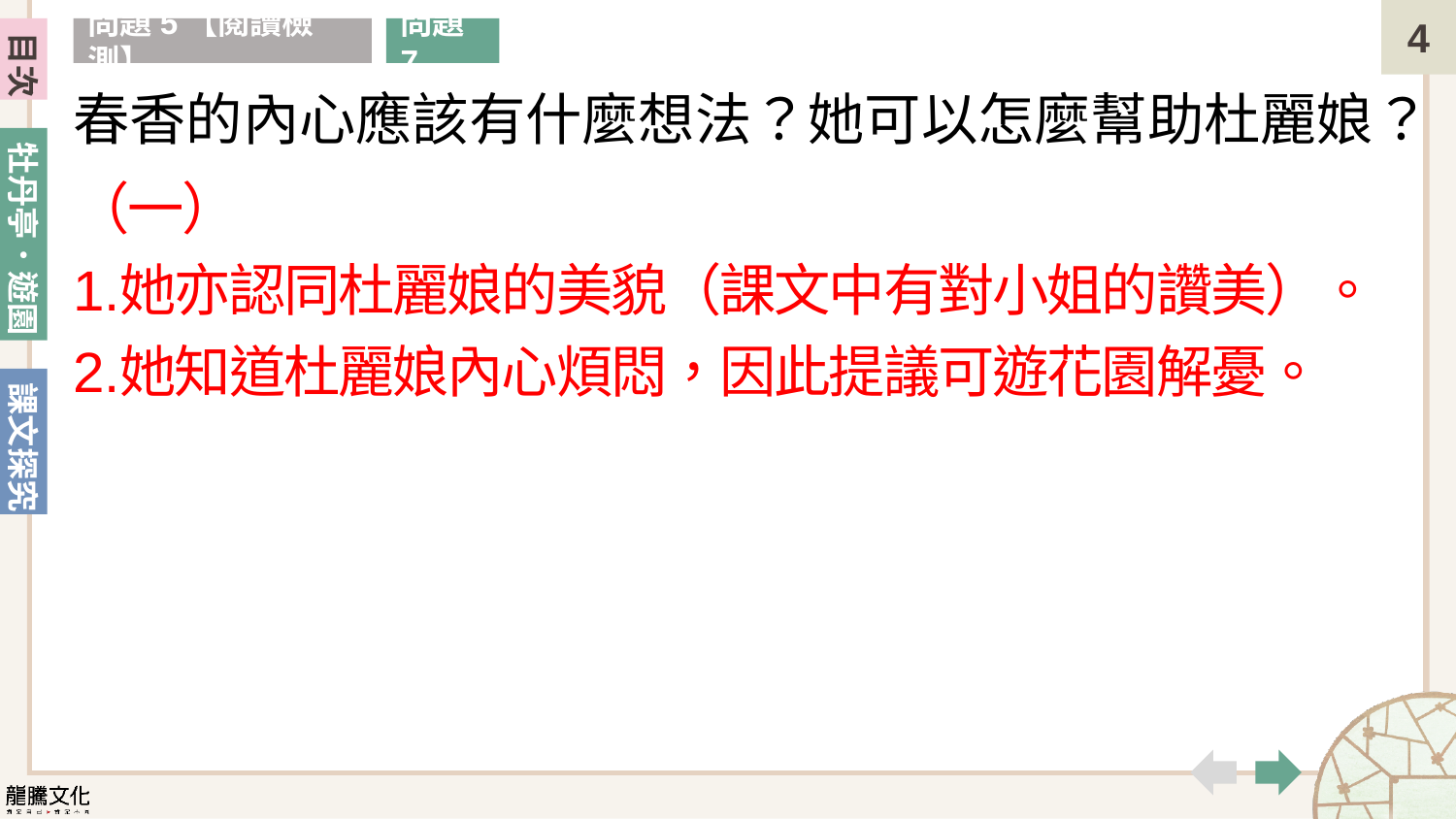

問題5【閱讀檢測】
問題7
春香的內心應該有什麼想法？她可以怎麼幫助杜麗娘？
（一）
她亦認同杜麗娘的美貌（課文中有對小姐的讚美）。
她知道杜麗娘內心煩悶，因此提議可遊花園解憂。